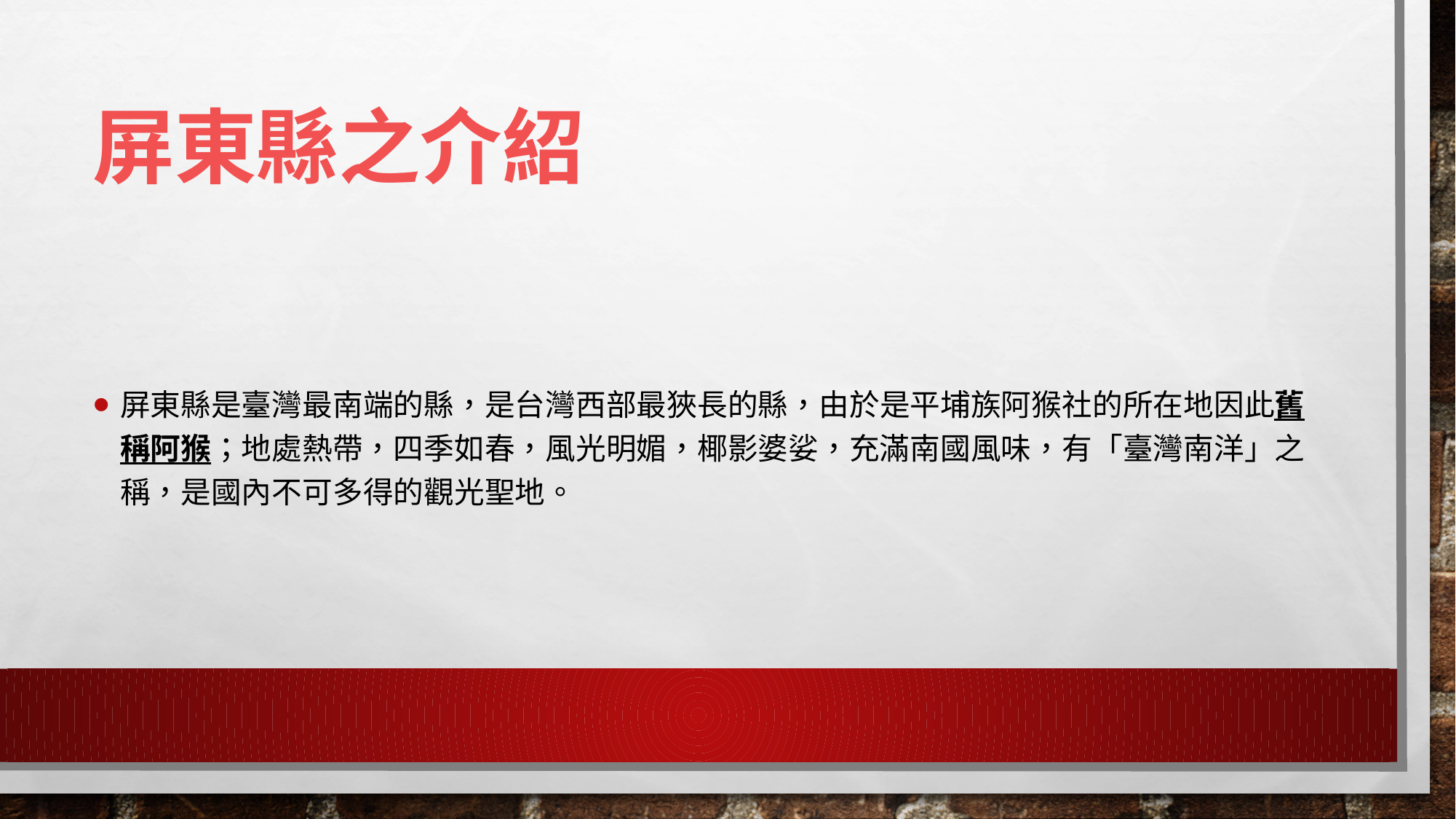

# 屏東縣之介紹
屏東縣是臺灣最南端的縣，是台灣西部最狹長的縣，由於是平埔族阿猴社的所在地因此舊稱阿猴；地處熱帶，四季如春，風光明媚，椰影婆娑，充滿南國風味，有「臺灣南洋」之稱，是國內不可多得的觀光聖地。